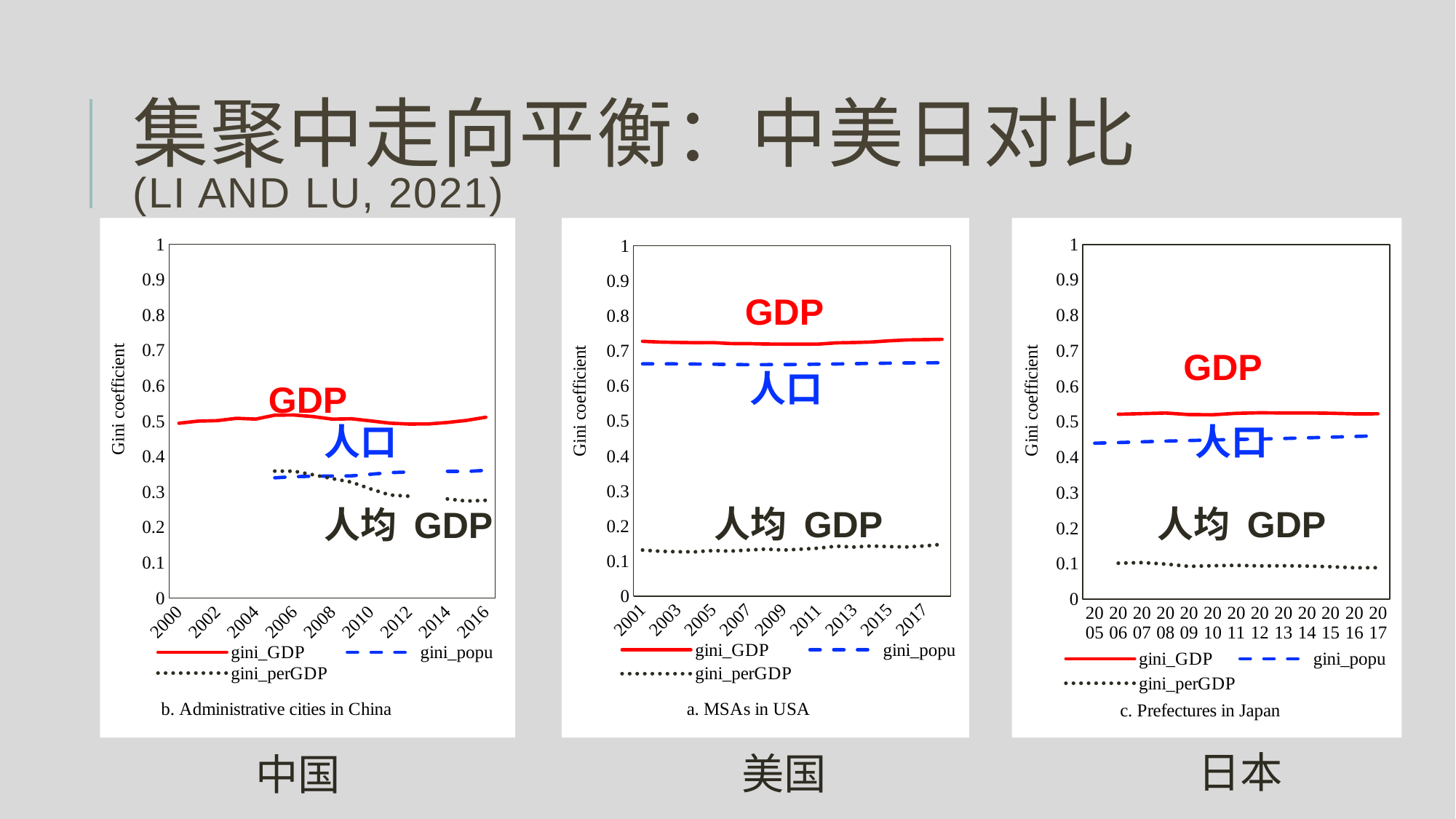

# 集聚中走向平衡：中美日对比 (Li and Lu, 2021)

### Chart

| Category | gini_GDP | gini_popu | gini_perGDP |
|---|---|---|---|
| 2000.0 | 0.4943302 | None | None |
| 2001.0 | 0.5004036 | None | None |
| 2002.0 | 0.5017812 | None | None |
| 2003.0 | 0.5083047 | None | None |
| 2004.0 | 0.506115 | None | None |
| 2005.0 | 0.5172148 | 0.3399867 | 0.3590199 |
| 2006.0 | 0.5176715 | 0.3432922 | 0.3588937 |
| 2007.0 | 0.5131598 | 0.3446668 | 0.3486905 |
| 2008.0 | 0.5059704 | 0.3451365 | 0.3377232 |
| 2009.0 | 0.5069748 | 0.3456951 | 0.3277883 |
| 2010.0 | 0.501044 | 0.3502565 | 0.308539 |
| 2011.0 | 0.4946142 | 0.3546917 | 0.2913457 |
| 2012.0 | 0.4921488 | 0.3565915 | 0.2880972 |
| 2013.0 | 0.4923933 | None | None |
| 2014.0 | 0.4964792 | 0.3584911 | 0.2801631 |
| 2015.0 | 0.502533 | 0.358035 | 0.2742812 |
| 2016.0 | 0.5113448 | 0.3613797 | 0.2763599 |

### Chart

| Category | gini_GDP | gini_popu | gini_perGDP |
|---|---|---|---|
| 2001.0 | 0.7275052 | 0.6631161 | 0.131304 |
| 2002.0 | 0.7253353 | 0.6631817 | 0.1277127 |
| 2003.0 | 0.7242874 | 0.6630599 | 0.1264308 |
| 2004.0 | 0.7235889 | 0.6625088 | 0.1262654 |
| 2005.0 | 0.7237827 | 0.6620243 | 0.1298897 |
| 2006.0 | 0.7211485 | 0.6612808 | 0.1282878 |
| 2007.0 | 0.721047 | 0.6608915 | 0.1313162 |
| 2008.0 | 0.7197859 | 0.6609227 | 0.1339918 |
| 2009.0 | 0.719469 | 0.6611624 | 0.1311386 |
| 2010.0 | 0.7193845 | 0.661431 | 0.1338157 |
| 2011.0 | 0.7197024 | 0.6621673 | 0.1367077 |
| 2012.0 | 0.723065 | 0.6628593 | 0.1423829 |
| 2013.0 | 0.7240259 | 0.6636682 | 0.1399091 |
| 2014.0 | 0.7255868 | 0.6644505 | 0.143019 |
| 2015.0 | 0.7290131 | 0.6651894 | 0.1410442 |
| 2016.0 | 0.7314295 | 0.6657715 | 0.1401331 |
| 2017.0 | 0.7323511 | 0.6660901 | 0.142989 |
| 2018.0 | 0.7331035 | 0.6662565 | 0.147672 |

### Chart

| Category | gini_GDP | gini_popu | gini_perGDP |
|---|---|---|---|
| 2005.0 | None | 0.4397388 | None |
| 2006.0 | 0.5212612 | 0.4415937 | 0.1016203 |
| 2007.0 | 0.5231225 | 0.4436664 | 0.103293 |
| 2008.0 | 0.5248799 | 0.4457272 | 0.0990962 |
| 2009.0 | 0.5205255 | 0.4473352 | 0.0926122 |
| 2010.0 | 0.5199522 | 0.4490147 | 0.0944362 |
| 2011.0 | 0.5240416 | 0.4503398 | 0.0955306 |
| 2012.0 | 0.5255616 | 0.4515957 | 0.0937684 |
| 2013.0 | 0.5249255 | 0.4531618 | 0.0942862 |
| 2014.0 | 0.5250661 | 0.4548962 | 0.0935112 |
| 2015.0 | 0.5241712 | 0.4568701 | 0.0916336 |
| 2016.0 | 0.5225467 | 0.458822 | 0.0887499 |
| 2017.0 | 0.5227072 | 0.46077 | 0.0888266 |
日本
美国
中国